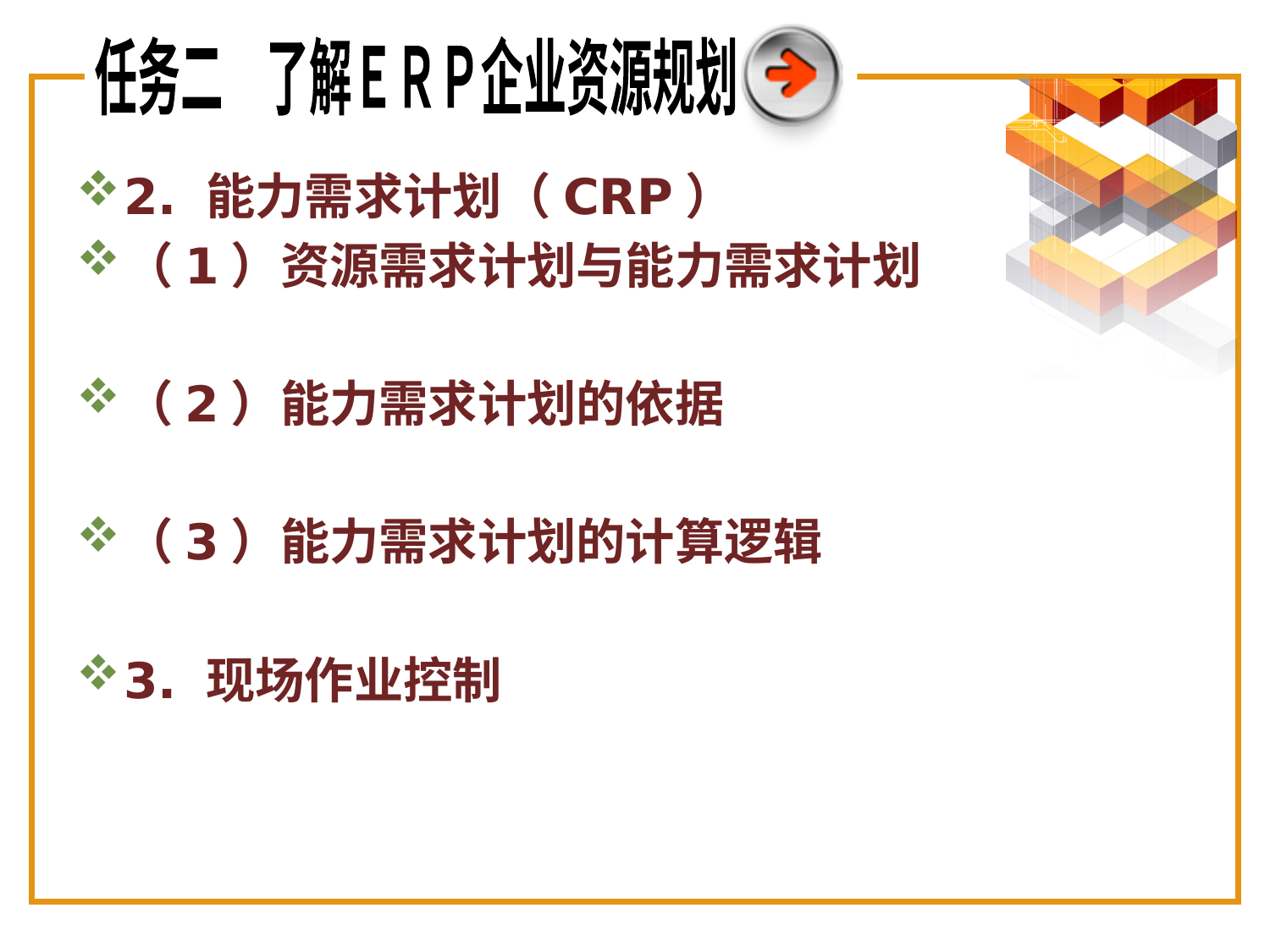

任务二　了解ＥＲＰ企业资源规划
2. 能力需求计划（CRP）
（1）资源需求计划与能力需求计划

（2）能力需求计划的依据

（3）能力需求计划的计算逻辑

3. 现场作业控制